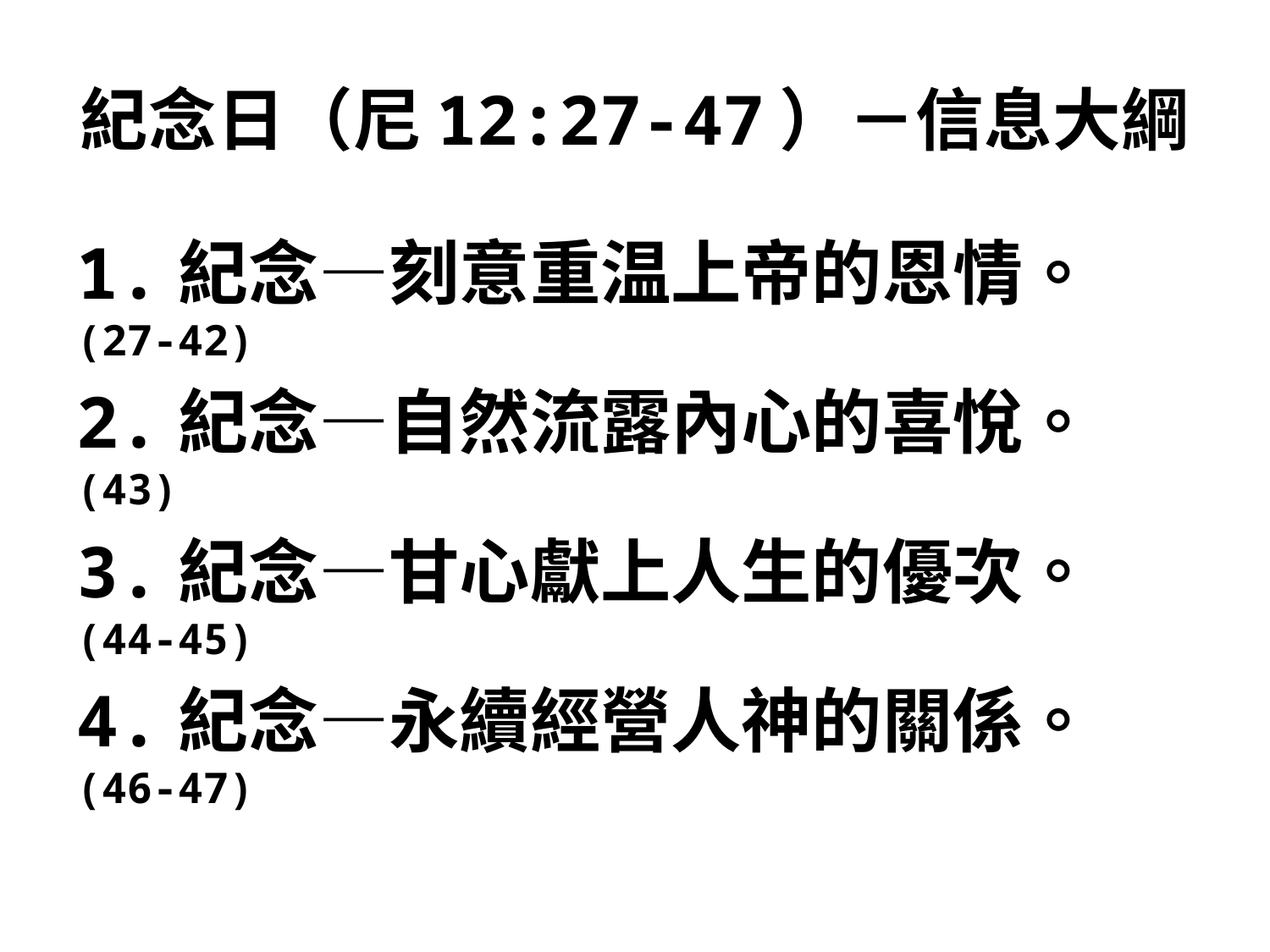

# 紀念日（尼12:27-47）－信息大綱
1.紀念—刻意重温上帝的恩情。(27-42)
2.紀念—自然流露內心的喜悅。(43)
3.紀念—甘心獻上人生的優次。(44-45)
4.紀念—永續經營人神的關係。(46-47)